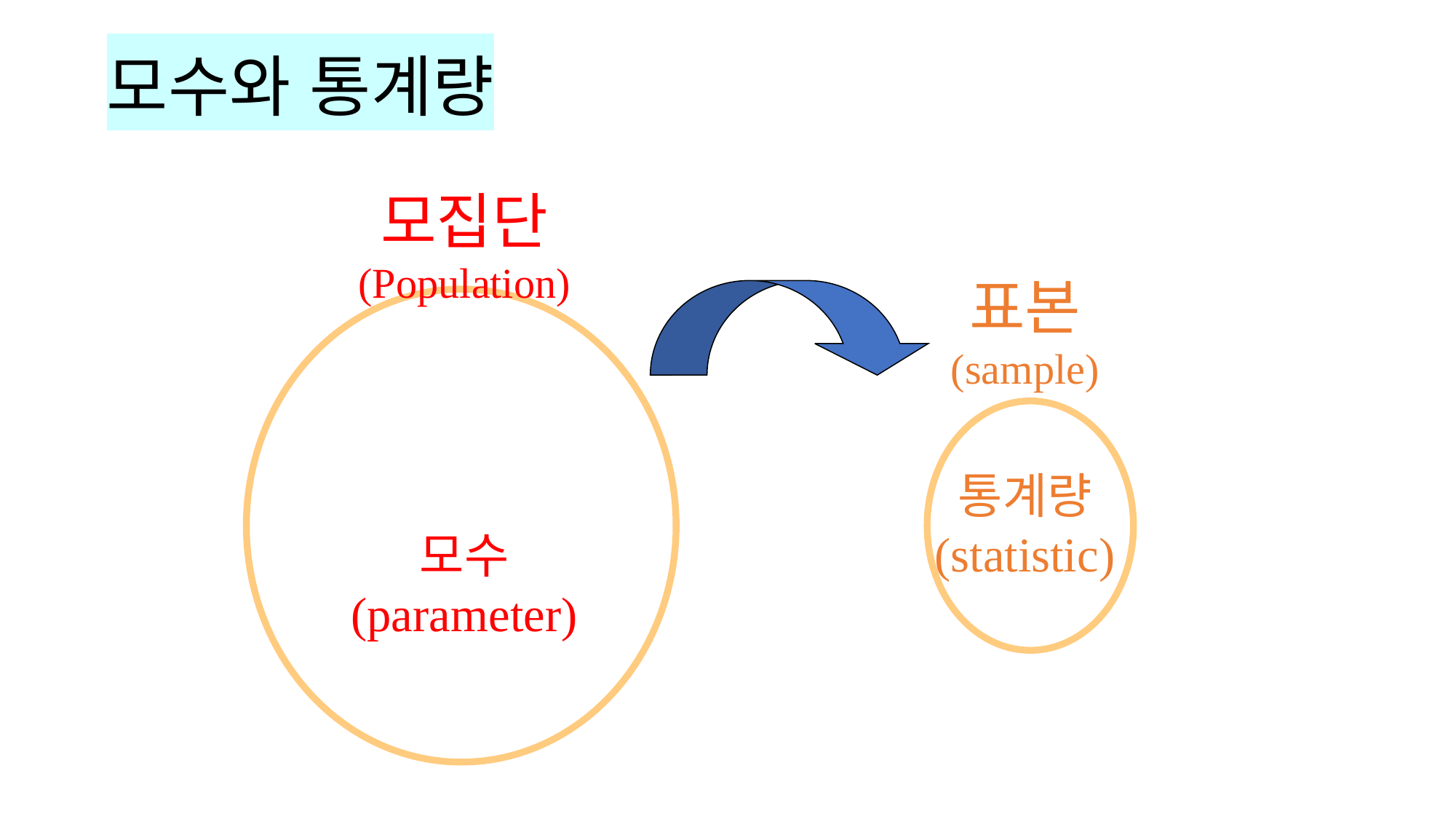

# 모수와 통계량
모집단
(Population)

모수
(parameter)
표본
(sample)

통계량
(statistic)